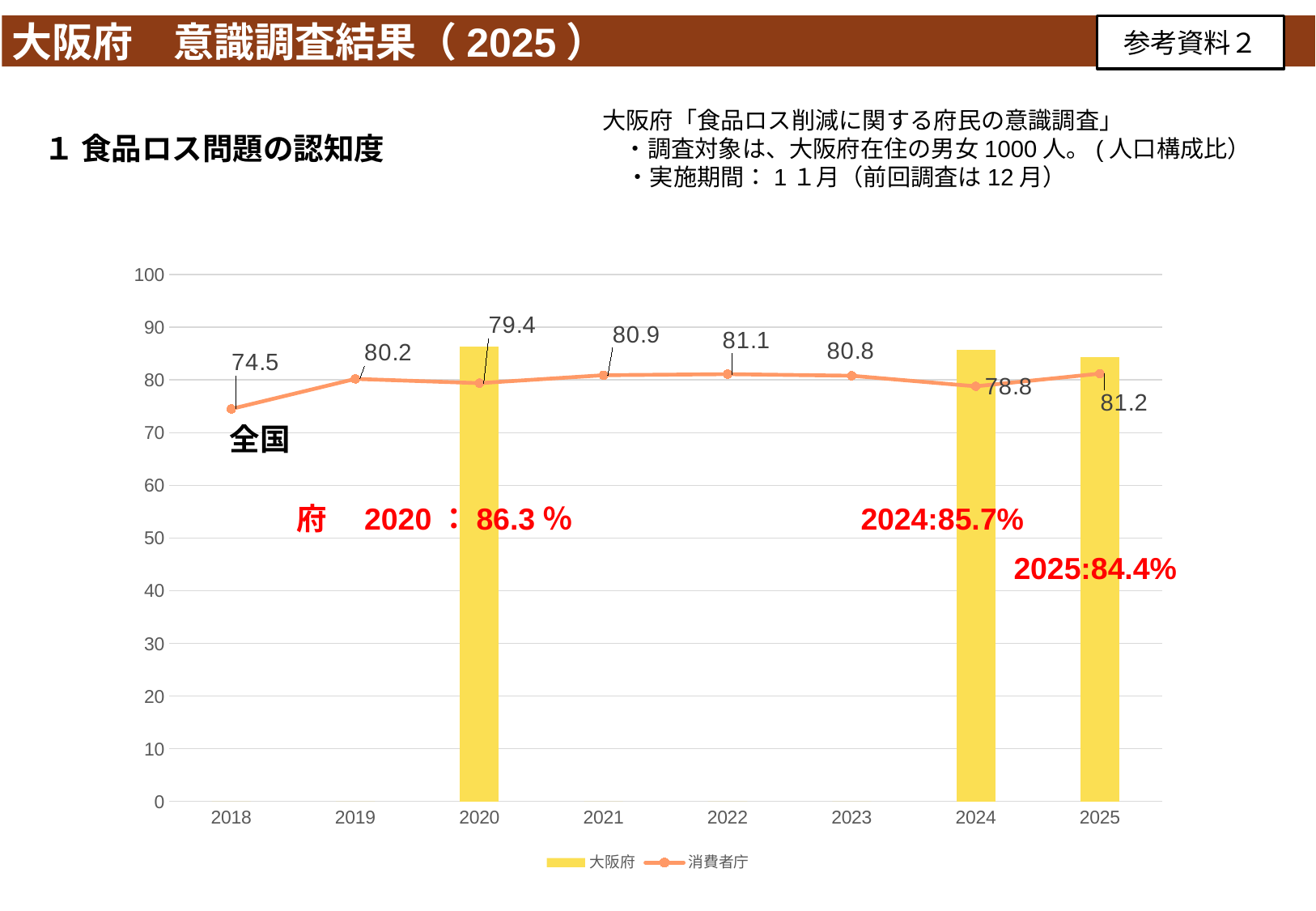

大阪府　意識調査結果（2025）
参考資料２
大阪府「食品ロス削減に関する府民の意識調査」
   ・調査対象は、大阪府在住の男女1000人。(人口構成比）
　・実施期間：1１月（前回調査は12月）
１ 食品ロス問題の認知度

### Chart

| Category | 大阪府 | 消費者庁 |
|---|---|---|
| 2018 | 0.0 | 74.5 |
| 2019 | 0.0 | 80.2 |
| 2020 | 86.3 | 79.4 |
| 2021 | 0.0 | 80.9 |
| 2022 | 0.0 | 81.1 |
| 2023 | 0.0 | 80.8 |
| 2024 | 85.7 | 78.8 |
| 2025 | 84.4 | 81.2 |
全国
府　2020：86.3％
2024:85.7%
2025:84.4%